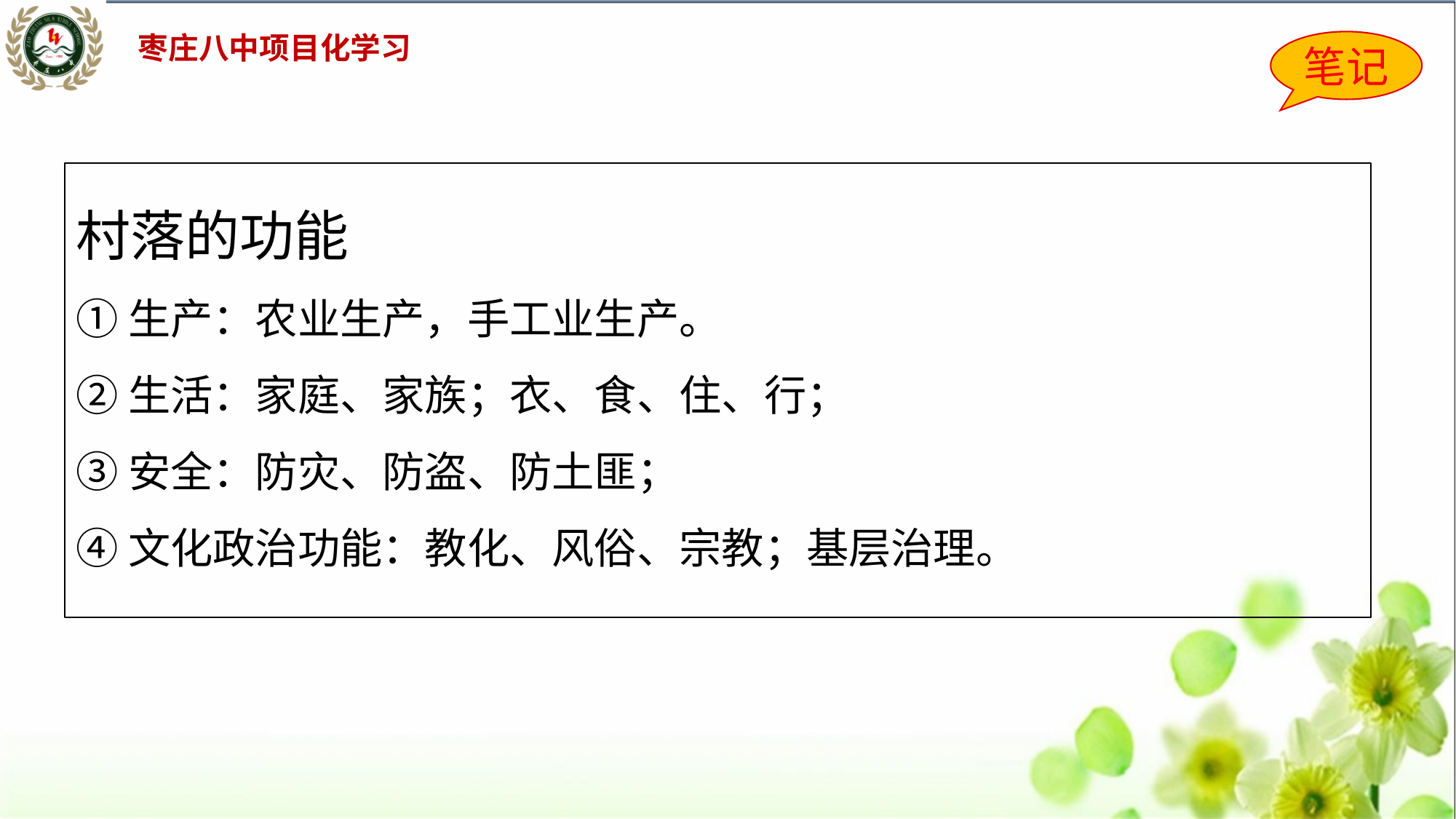

笔记
村落的功能
①生产：农业生产，手工业生产。
②生活：家庭、家族；衣、食、住、行；
③安全：防灾、防盗、防土匪；
④文化政治功能：教化、风俗、宗教；基层治理。